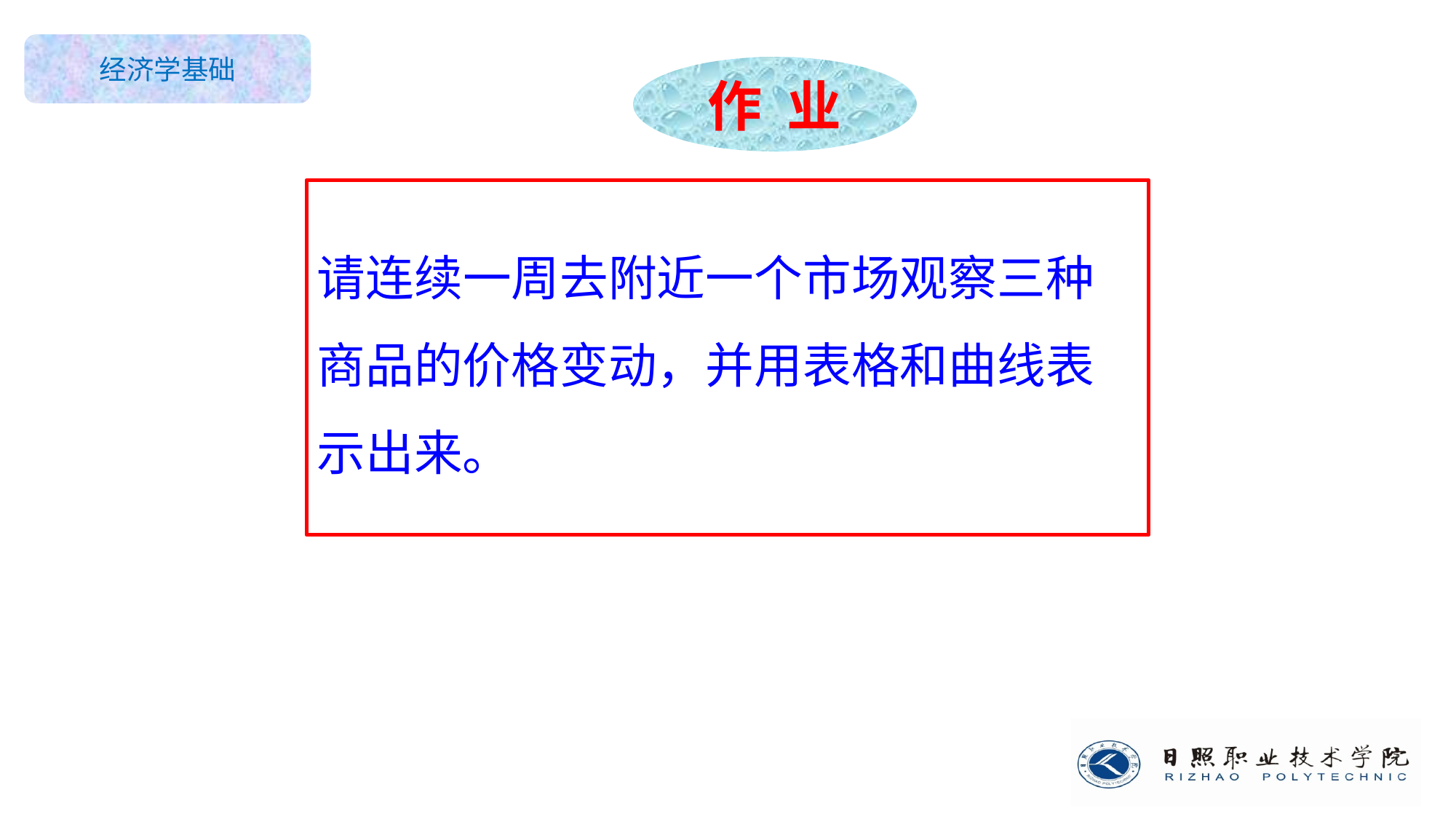

作  业

请连续一周去附近一个市场观察三种商品的价格变动，并用表格和曲线表示出来。